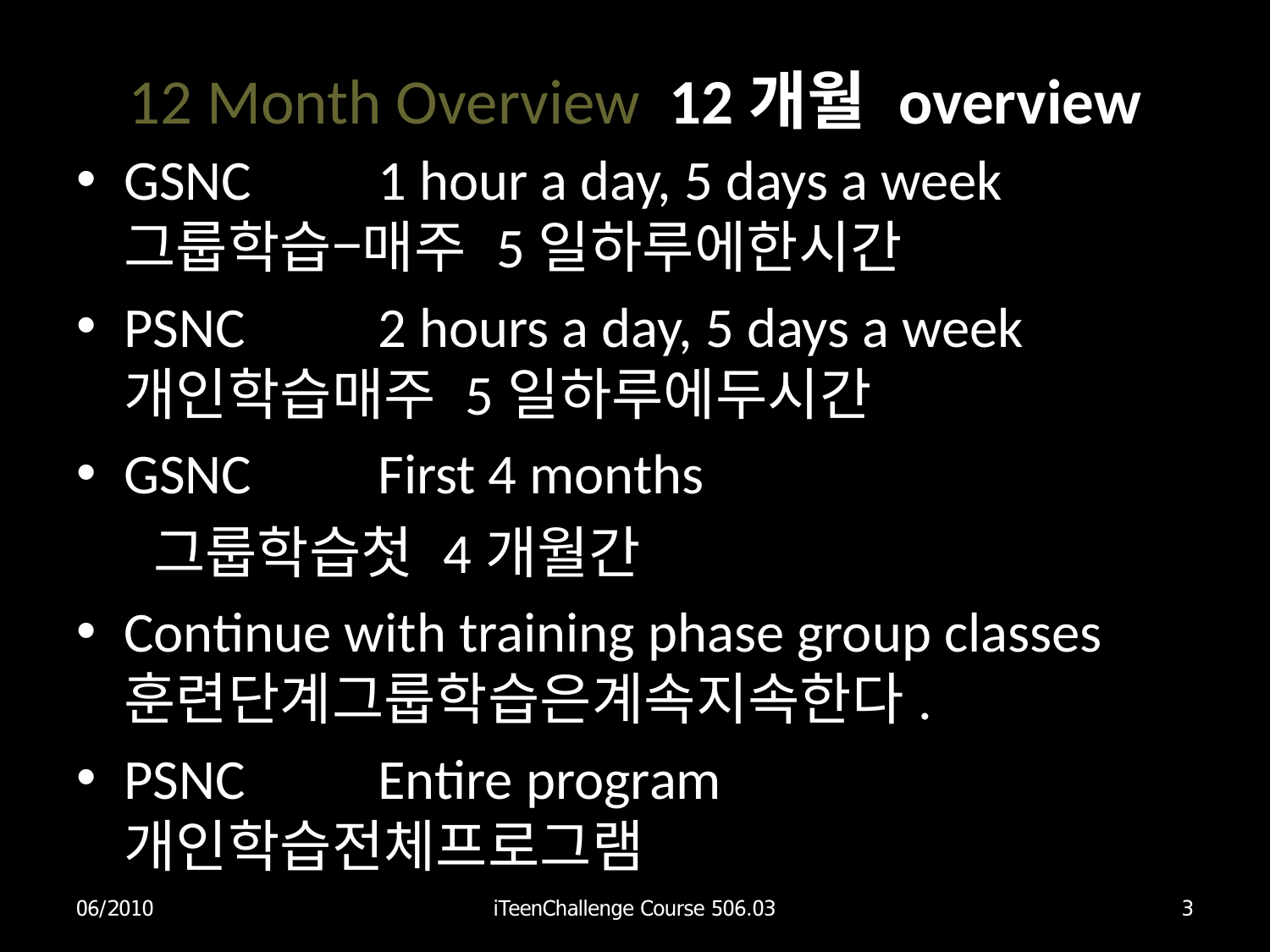

# 12 Month Overview  12개월 overview
GSNC	1 hour a day, 5 days a week 그룹학습–매주 5일하루에한시간
PSNC 	2 hours a day, 5 days a week 개인학습매주 5일하루에두시간
GSNC 	First 4 months
    그룹학습첫 4개월간
Continue with training phase group classes훈련단계그룹학습은계속지속한다.
PSNC 	Entire program 개인학습전체프로그램

06/2010
iTeenChallenge Course 506.03
3